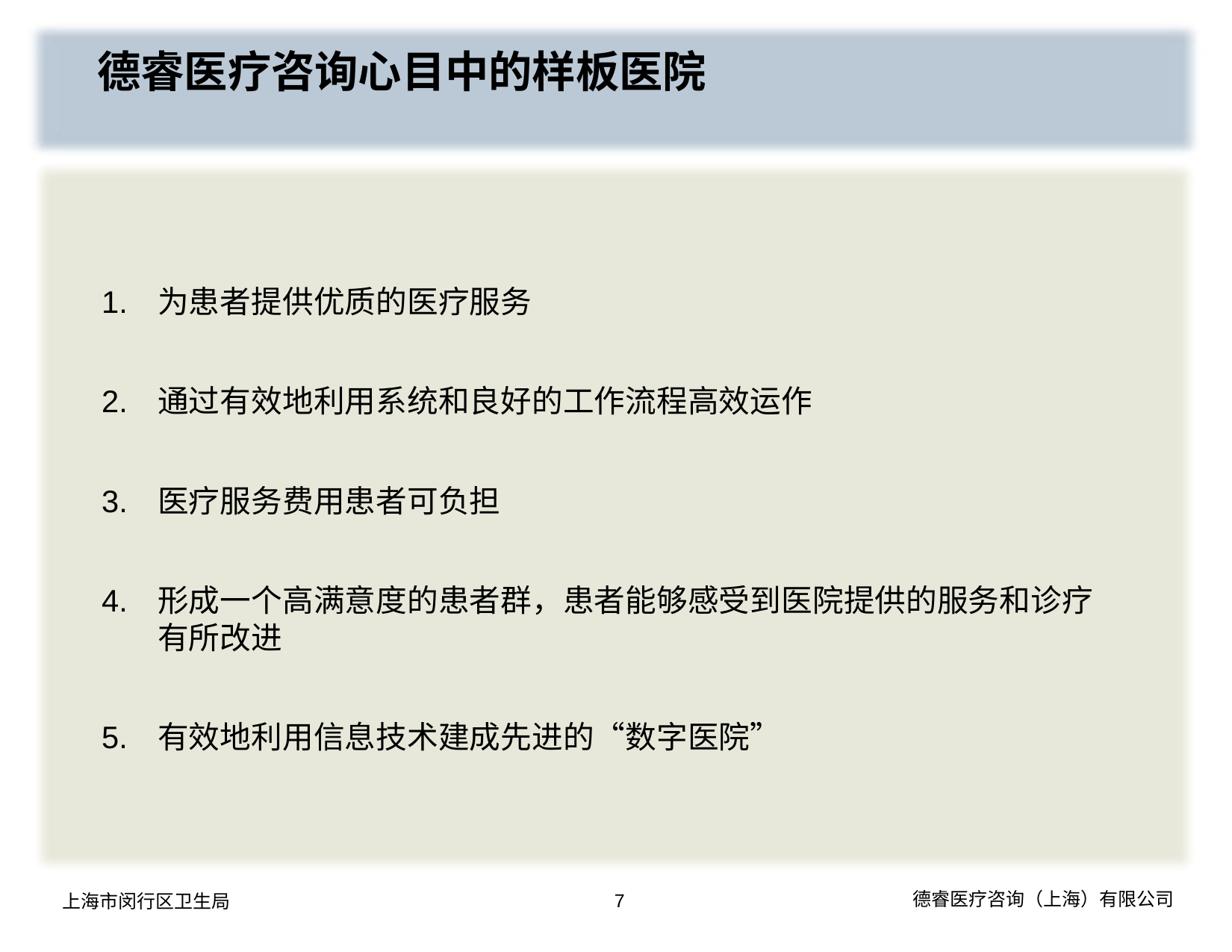

德睿医疗咨询心目中的样板医院
为患者提供优质的医疗服务
通过有效地利用系统和良好的工作流程高效运作
医疗服务费用患者可负担
形成一个高满意度的患者群，患者能够感受到医院提供的服务和诊疗有所改进
有效地利用信息技术建成先进的“数字医院”
7